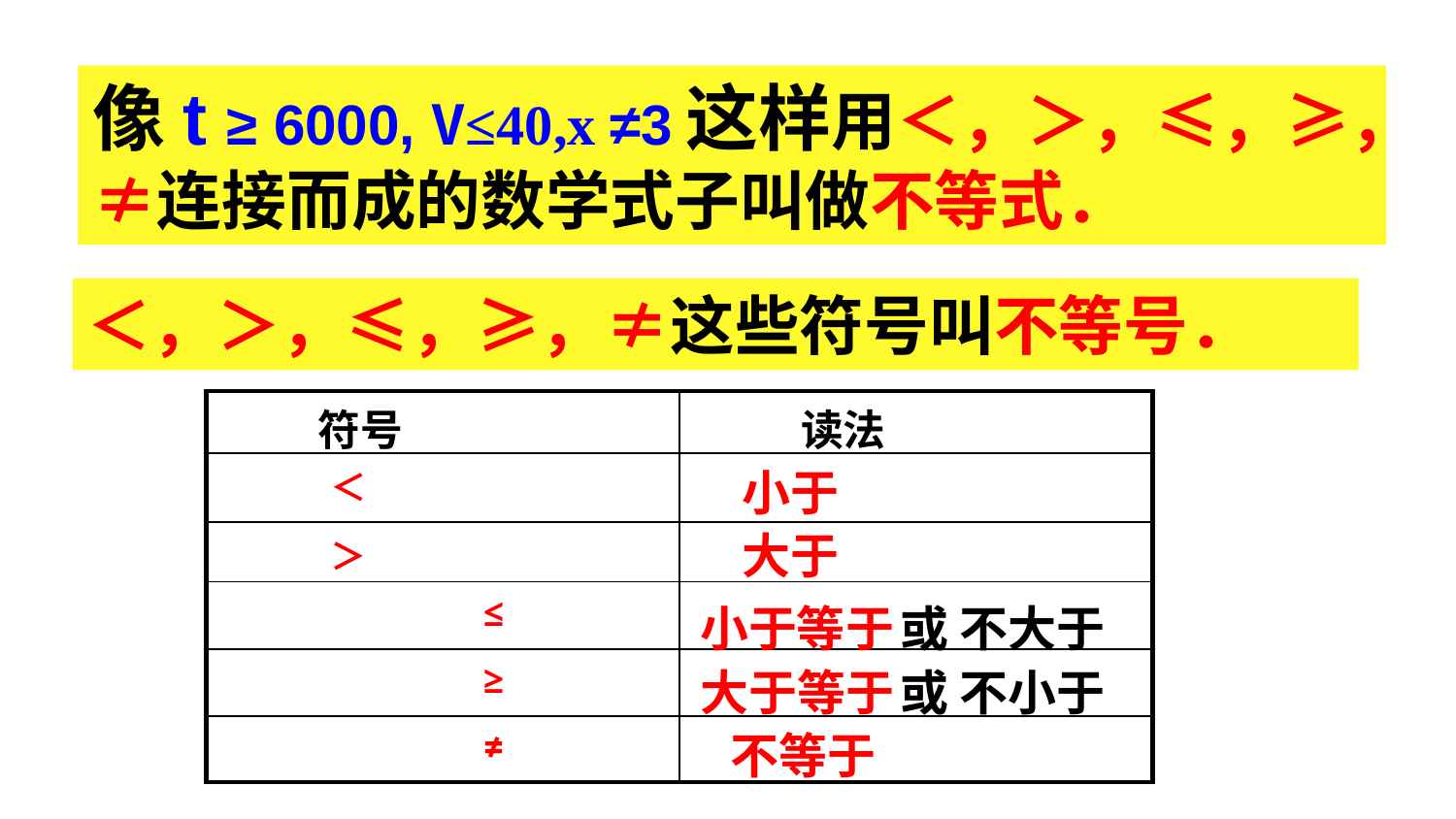

像t ≥ 6000, V≤40,x ≠3这样用＜，＞，≤，≥，≠连接而成的数学式子叫做不等式．
＜，＞，≤，≥，≠这些符号叫不等号．
| 符号 | 读法 |
| --- | --- |
| ＜ |  |
| ＞ |  |
| ≤ |  |
| ≥ |  |
| ≠ |  |
小于
大于
小于等于
或 不大于
大于等于
或 不小于
不等于